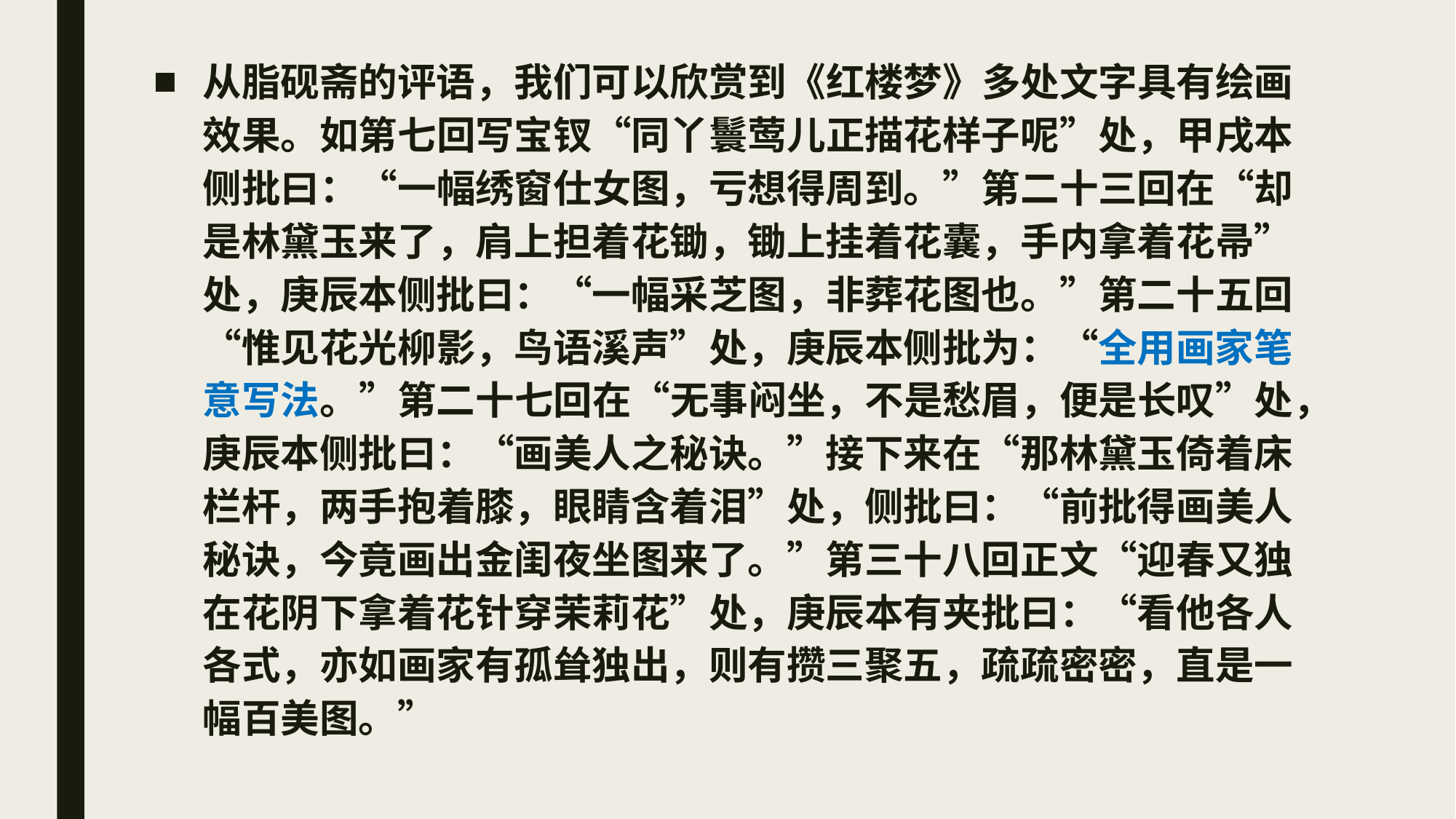

从脂砚斋的评语，我们可以欣赏到《红楼梦》多处文字具有绘画效果。如第七回写宝钗“同丫鬟莺儿正描花样子呢”处，甲戌本侧批曰：“一幅绣窗仕女图，亏想得周到。”第二十三回在“却是林黛玉来了，肩上担着花锄，锄上挂着花囊，手内拿着花帚”处，庚辰本侧批曰：“一幅采芝图，非葬花图也。”第二十五回“惟见花光柳影，鸟语溪声”处，庚辰本侧批为：“全用画家笔意写法。”第二十七回在“无事闷坐，不是愁眉，便是长叹”处，庚辰本侧批曰：“画美人之秘诀。”接下来在“那林黛玉倚着床栏杆，两手抱着膝，眼睛含着泪”处，侧批曰：“前批得画美人秘诀，今竟画出金闺夜坐图来了。”第三十八回正文“迎春又独在花阴下拿着花针穿茉莉花”处，庚辰本有夹批曰：“看他各人各式，亦如画家有孤耸独出，则有攒三聚五，疏疏密密，直是一幅百美图。”
#